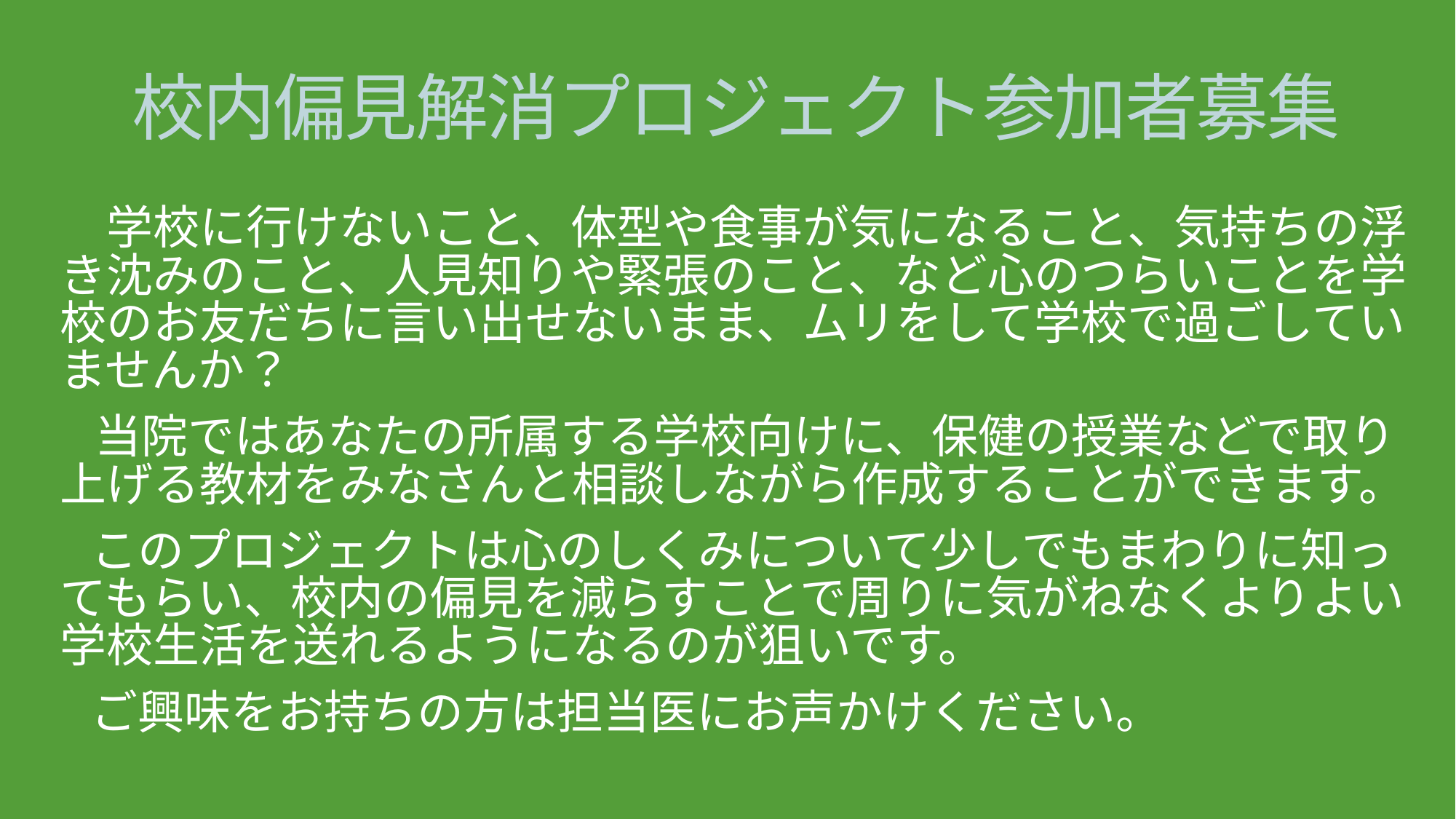

# 校内偏見解消プロジェクト参加者募集
　学校に行けないこと、体型や食事が気になること、気持ちの浮き沈みのこと、人見知りや緊張のこと、など心のつらいことを学校のお友だちに言い出せないまま、ムリをして学校で過ごしていませんか？
　　当院ではあなたの所属する学校向けに、保健の授業などで取り上げる教材をみなさんと相談しながら作成することができます。
  このプロジェクトは心のしくみについて少しでもまわりに知ってもらい、校内の偏見を減らすことで周りに気がねなくよりよい学校生活を送れるようになるのが狙いです。
  ご興味をお持ちの方は担当医にお声かけください。